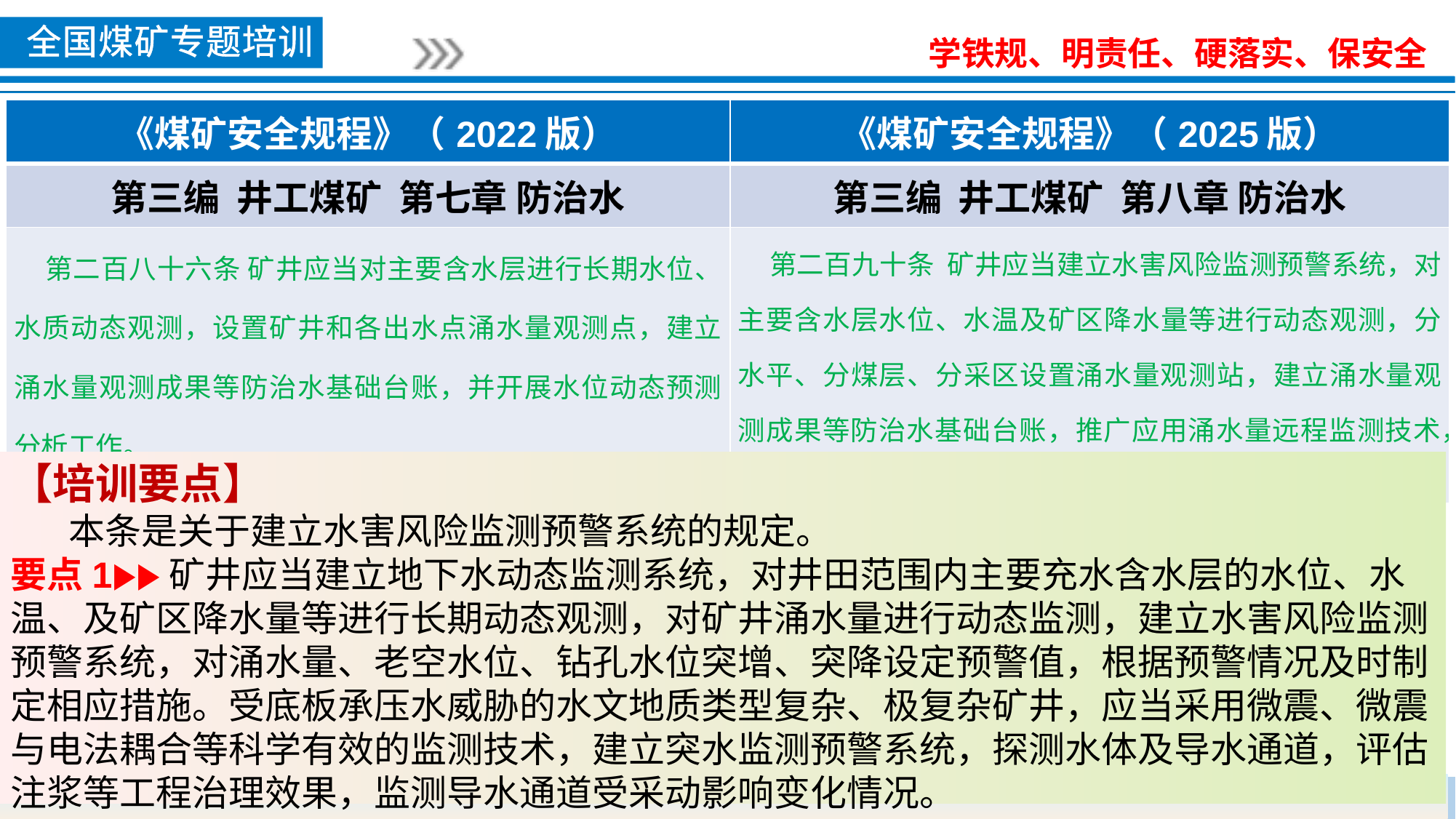

| 《煤矿安全规程》（2022版） | 《煤矿安全规程》（2025版） |
| --- | --- |
| 第三编 井工煤矿 第七章 防治水 | 第三编 井工煤矿 第八章 防治水 |
| 第二百八十六条 矿井应当对主要含水层进行长期水位、水质动态观测，设置矿井和各出水点涌水量观测点，建立涌水量观测成果等防治水基础台账，并开展水位动态预测分析工作。 | 第二百九十条 矿井应当建立水害风险监测预警系统，对主要含水层水位、水温及矿区降水量等进行动态观测，分水平、分煤层、分采区设置涌水量观测站，建立涌水量观测成果等防治水基础台账，推广应用涌水量远程监测技术，并开展水害风险监测预警工作。 |
【培训要点】
      本条是关于建立水害风险监测预警系统的规定。
要点1▶▶矿井应当建立地下水动态监测系统，对井田范围内主要充水含水层的水位、水温、及矿区降水量等进行长期动态观测，对矿井涌水量进行动态监测，建立水害风险监测预警系统，对涌水量、老空水位、钻孔水位突增、突降设定预警值，根据预警情况及时制定相应措施。受底板承压水威胁的水文地质类型复杂、极复杂矿井，应当采用微震、微震与电法耦合等科学有效的监测技术，建立突水监测预警系统，探测水体及导水通道，评估注浆等工程治理效果，监测导水通道受采动影响变化情况。